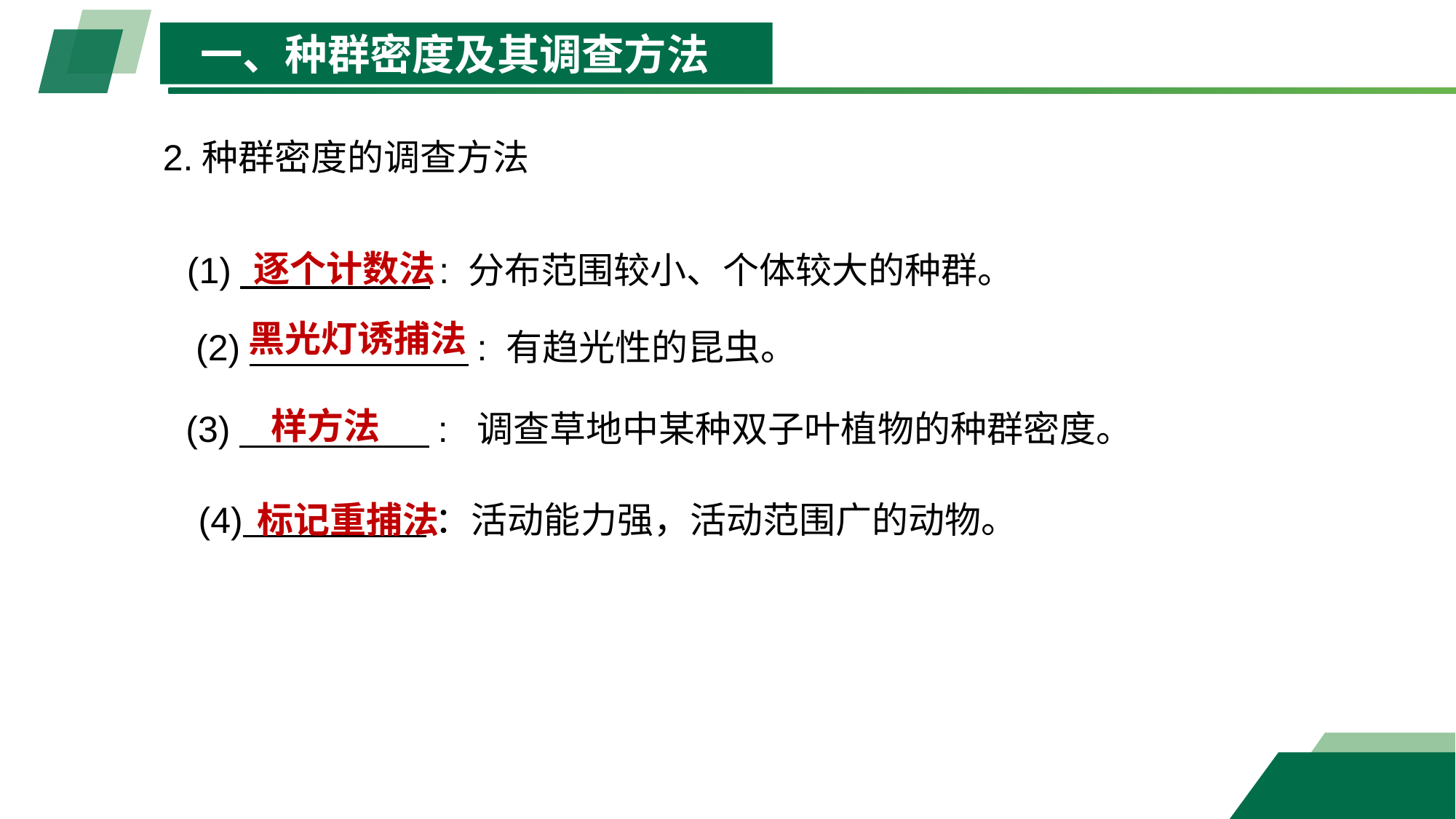

一、种群密度及其调查方法
2.种群密度的调查方法
逐个计数法
(1)　　 　　　: 分布范围较小、个体较大的种群。
黑光灯诱捕法
(2)　  　　 　      : 有趋光性的昆虫。
样方法
(3)　　　 　　:  调查草地中某种双子叶植物的种群密度。

(4)                  ：活动能力强，活动范围广的动物。
标记重捕法